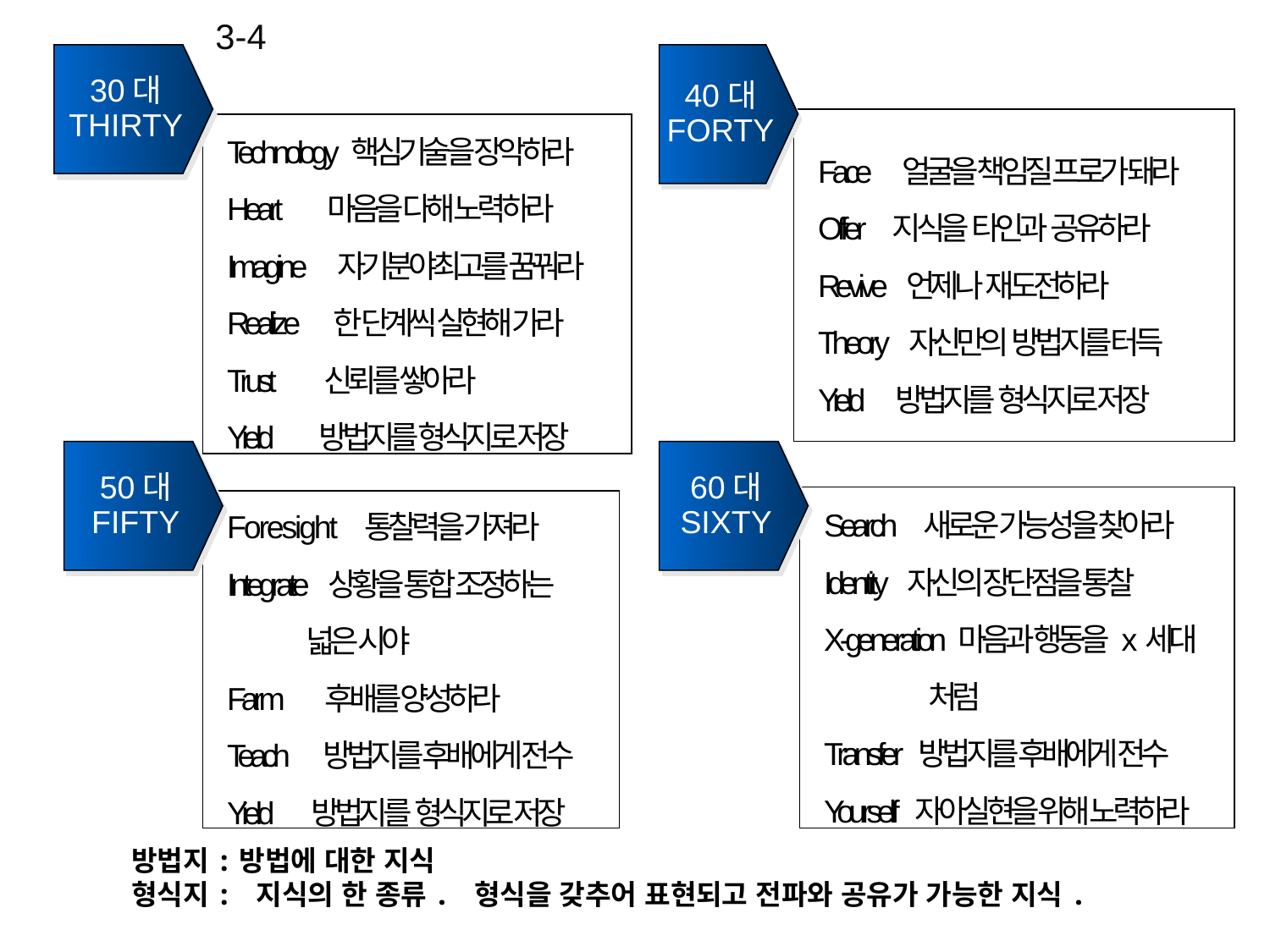

3-4
30대
THIRTY
40대
FORTY
Face      얼굴을 책임질 프로가 돼라
Offer     지식을  타인과  공유하라
Revive   언제나  재도전하라
Theory   자신만의  방법지를 터득
Yield      방법지를  형식지로 저장
Technology 핵심기술을 장악하라
Heart          마음을 다해 노력하라
Imagine      자기분야최고를 꿈꿔라
Realize       한 단계씩 실현해 가라
Trust           신뢰를 쌓아라
Yield          방법지를 형식지로 저장
50대
FIFTY
60대
SIXTY
Search     새로운 가능성을 찾아라
Identity   자신의 장단점을 통찰
X-generation 마음과 행동을 x세대
                      처럼
Transfer  방법지를 후배에게 전수
Yourself  자아실현을 위해 노력하라
Foresight   통찰력을 가져라
Integrate   상황을 통합 조정하는
               넓은 시야
Farm         후배를 양성하라
Teach       방법지를 후배에게 전수
Yield        방법지를  형식지로 저장
방법지:방법에 대한 지식
형식지: 지식의 한 종류. 형식을 갖추어 표현되고 전파와 공유가 가능한 지식.